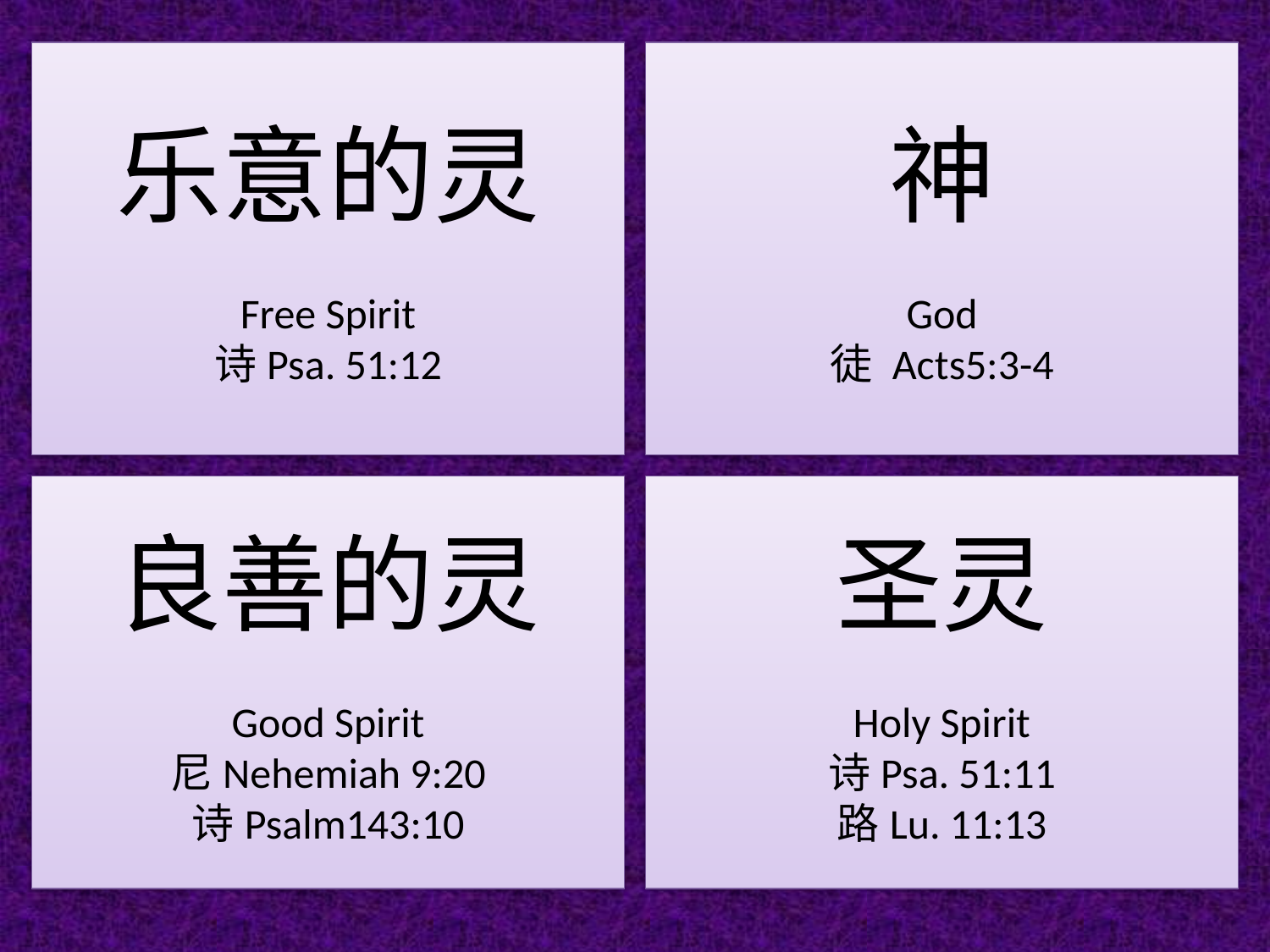

乐意的灵

Free Spirit
诗Psa. 51:12
神

God
徒 Acts5:3-4
良善的灵

Good Spirit
尼Nehemiah 9:20
诗Psalm143:10
圣灵

Holy Spirit
诗Psa. 51:11
路Lu. 11:13